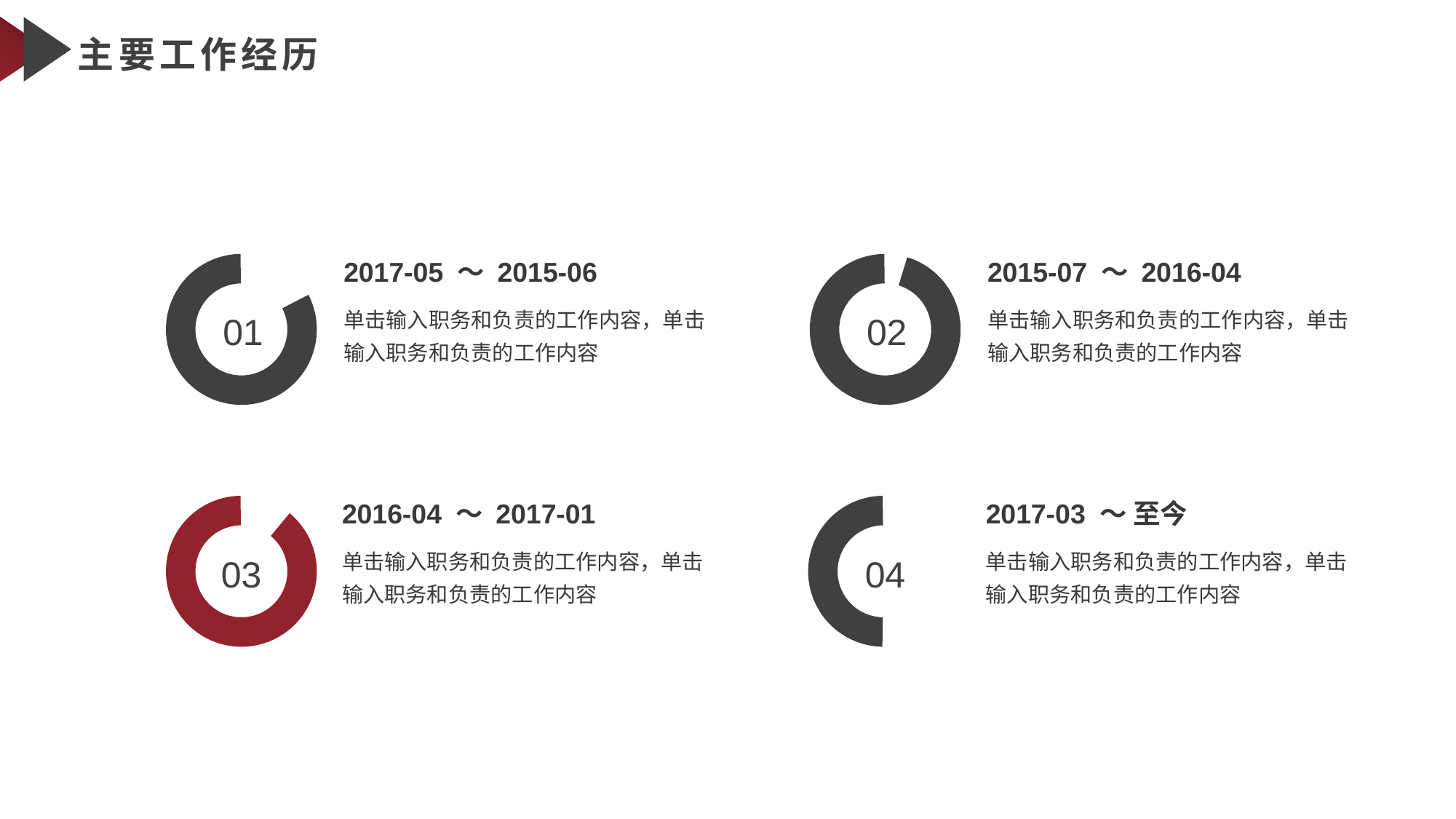

主要工作经历
2017-05 ～ 2015-06

单击输入职务和负责的工作内容，单击输入职务和负责的工作内容
01
2015-07 ～ 2016-04

单击输入职务和负责的工作内容，单击输入职务和负责的工作内容
02
2016-04 ～ 2017-01

单击输入职务和负责的工作内容，单击输入职务和负责的工作内容
03
2017-03 ～ 至今

单击输入职务和负责的工作内容，单击输入职务和负责的工作内容
04